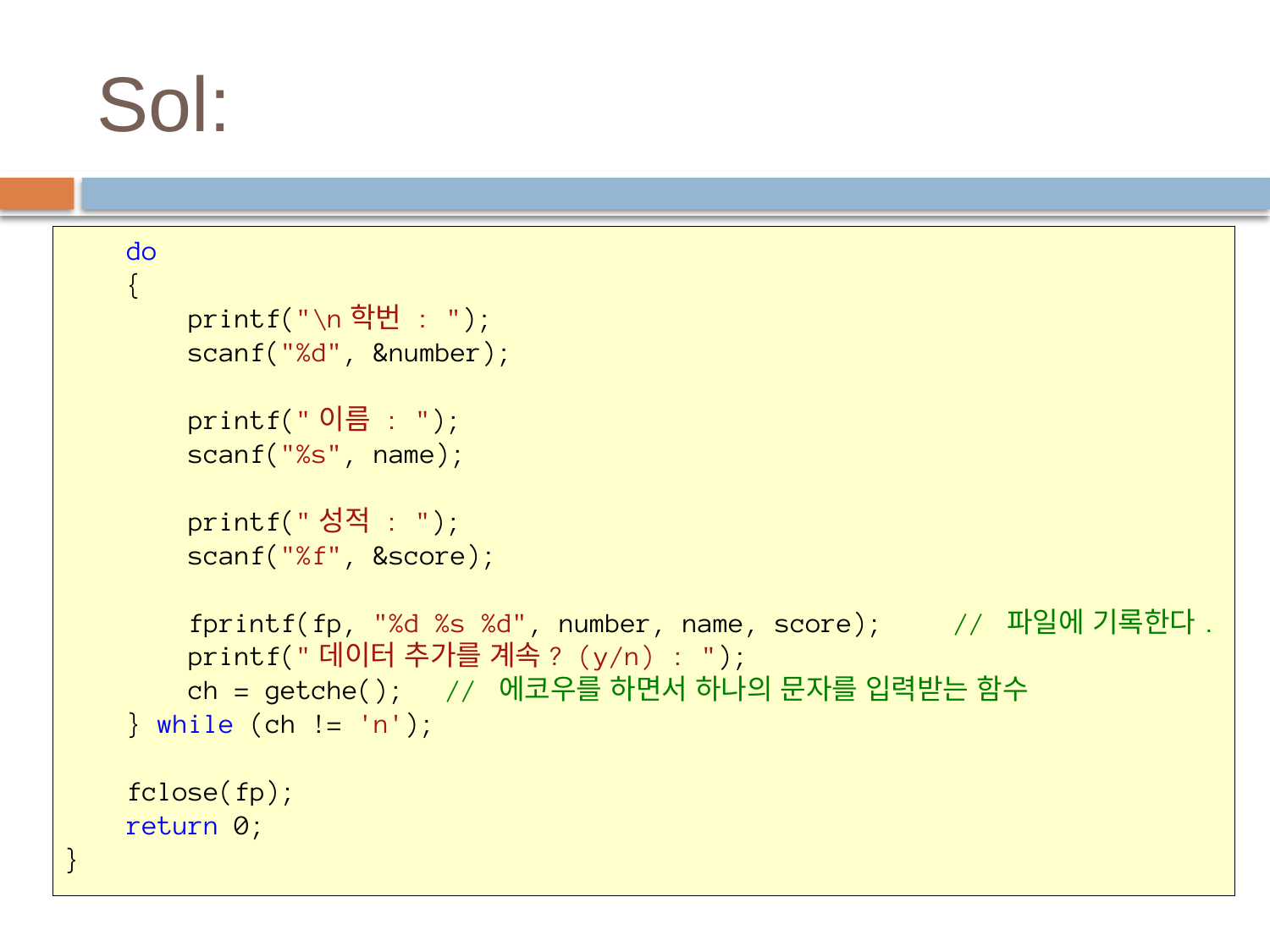

# Sol:
    do
    {
        printf("\n학번 : ");
        scanf("%d", &number);

        printf("이름 : ");
        scanf("%s", name);

        printf("성적 : ");
        scanf("%f", &score);

        fprintf(fp, "%d %s %d", number, name, score);	// 파일에 기록한다.
        printf("데이터 추가를 계속? (y/n) : ");
        ch = getche();	// 에코우를 하면서 하나의 문자를 입력받는 함수
    } while (ch != 'n');

    fclose(fp);
    return 0;
}